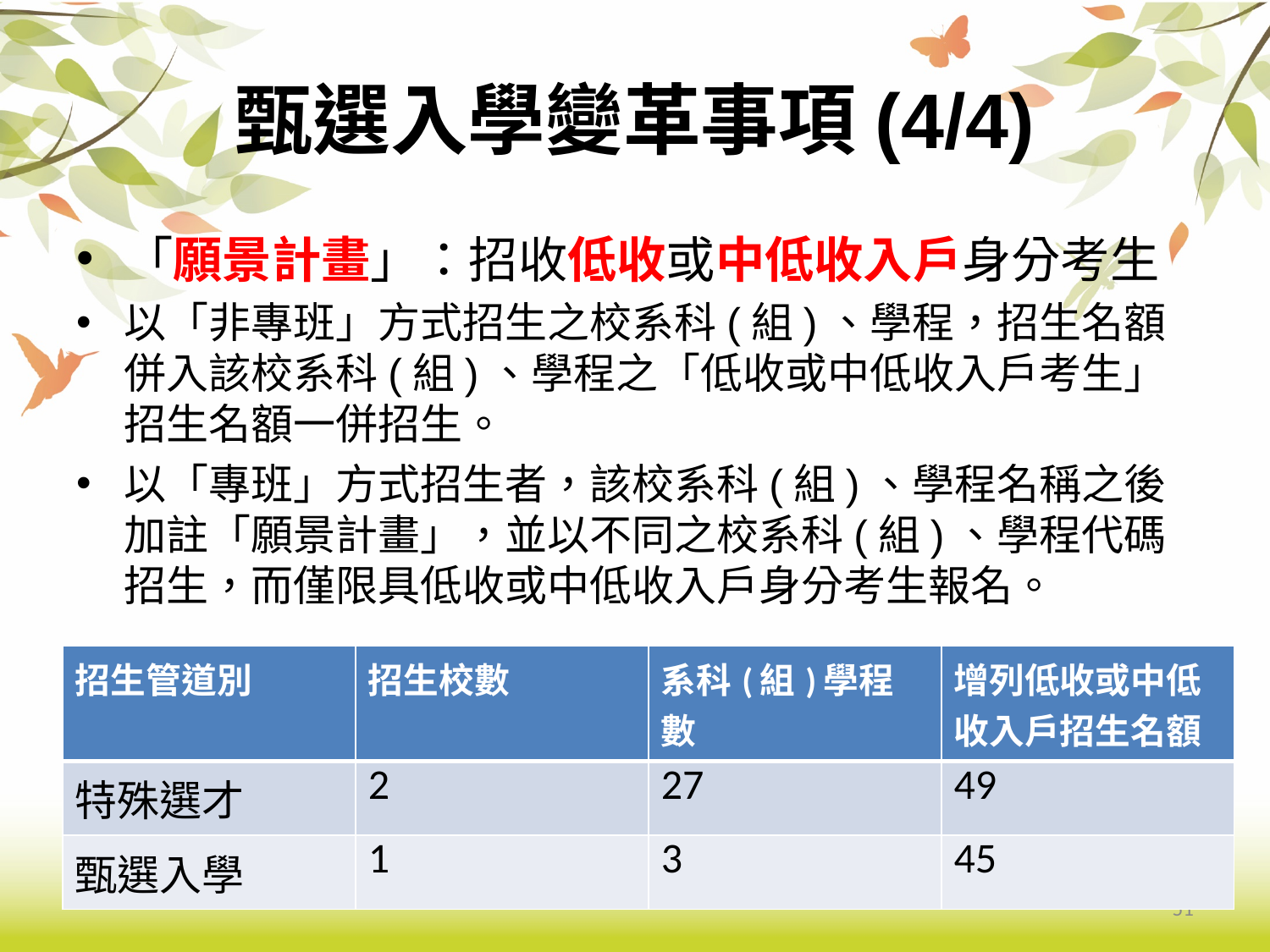

# 甄選入學變革事項(4/4)
「願景計畫」：招收低收或中低收入戶身分考生
以「非專班」方式招生之校系科(組)、學程，招生名額併入該校系科(組)、學程之「低收或中低收入戶考生」招生名額一併招生。
以「專班」方式招生者，該校系科(組)、學程名稱之後加註「願景計畫」，並以不同之校系科(組)、學程代碼招生，而僅限具低收或中低收入戶身分考生報名。
| 招生管道別 | 招生校數 | 系科(組)學程數 | 增列低收或中低收入戶招生名額 |
| --- | --- | --- | --- |
| 特殊選才 | 2 | 27 | 49 |
| 甄選入學 | 1 | 3 | 45 |
51